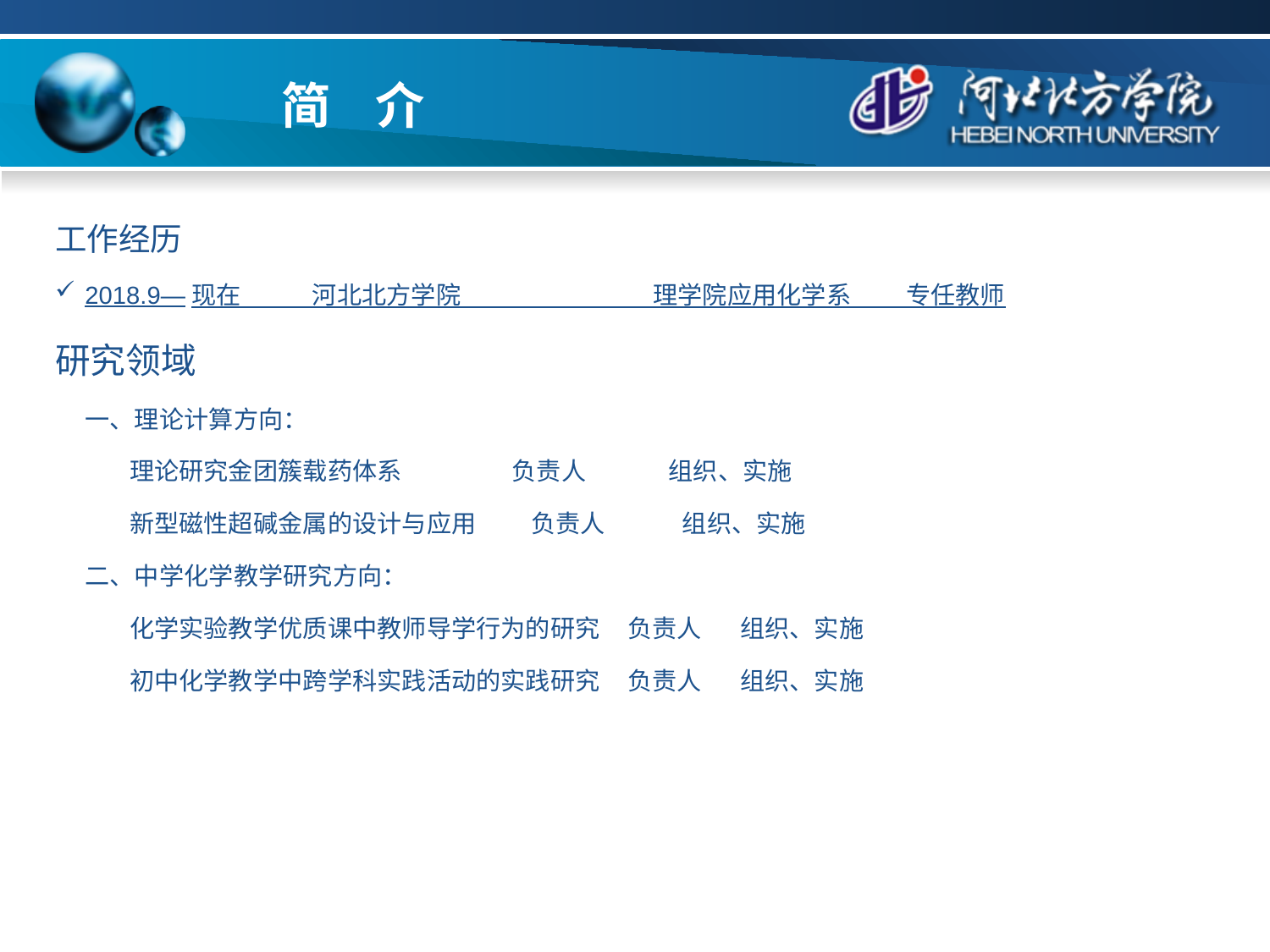

简    介
工作经历
2018.9—现在             河北北方学院                                   理学院应用化学系          专任教师
研究领域
一、理论计算方向：
       理论研究金团簇载药体系                    负责人               组织、实施
       新型磁性超碱金属的设计与应用          负责人              组织、实施
二、中学化学教学研究方向：
       化学实验教学优质课中教师导学行为的研究     负责人       组织、实施
       初中化学教学中跨学科实践活动的实践研究     负责人       组织、实施